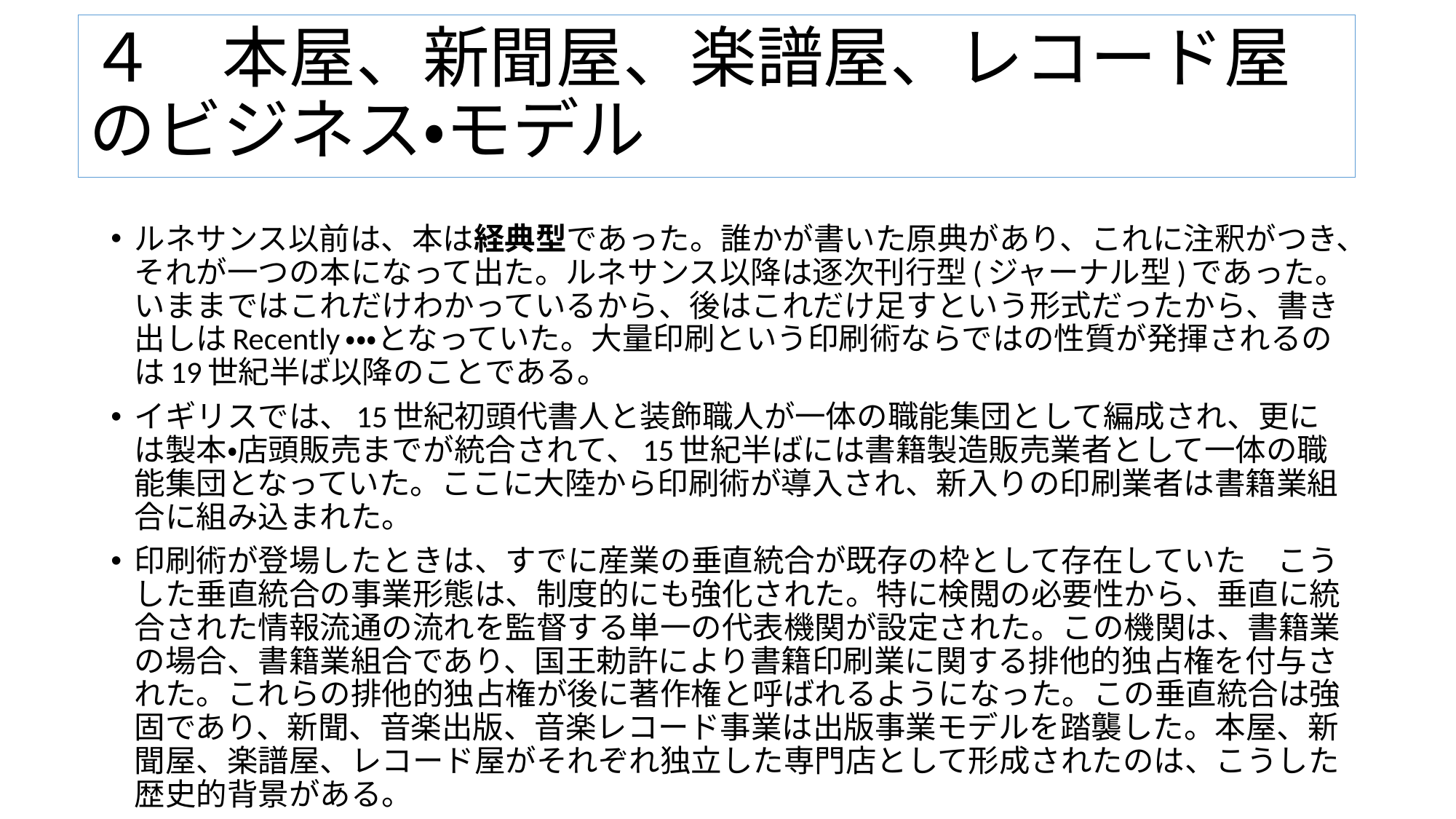

# ４　本屋、新聞屋、楽譜屋、レコード屋のビジネス・モデル
ルネサンス以前は、本は経典型であった。誰かが書いた原典があり、これに注釈がつき、それが一つの本になって出た。ルネサンス以降は逐次刊行型(ジャーナル型)であった。いままではこれだけわかっているから、後はこれだけ足すという形式だったから、書き出しはRecently・・・となっていた。大量印刷という印刷術ならではの性質が発揮されるのは19世紀半ば以降のことである。
イギリスでは、15世紀初頭代書人と装飾職人が一体の職能集団として編成され、更には製本・店頭販売までが統合されて、15世紀半ばには書籍製造販売業者として一体の職能集団となっていた。ここに大陸から印刷術が導入され、新入りの印刷業者は書籍業組合に組み込まれた。
印刷術が登場したときは、すでに産業の垂直統合が既存の枠として存在していた　こうした垂直統合の事業形態は、制度的にも強化された。特に検閲の必要性から、垂直に統合された情報流通の流れを監督する単一の代表機関が設定された。この機関は、書籍業の場合、書籍業組合であり、国王勅許により書籍印刷業に関する排他的独占権を付与された。これらの排他的独占権が後に著作権と呼ばれるようになった。この垂直統合は強固であり、新聞、音楽出版、音楽レコード事業は出版事業モデルを踏襲した。本屋、新聞屋、楽譜屋、レコード屋がそれぞれ独立した専門店として形成されたのは、こうした歴史的背景がある。